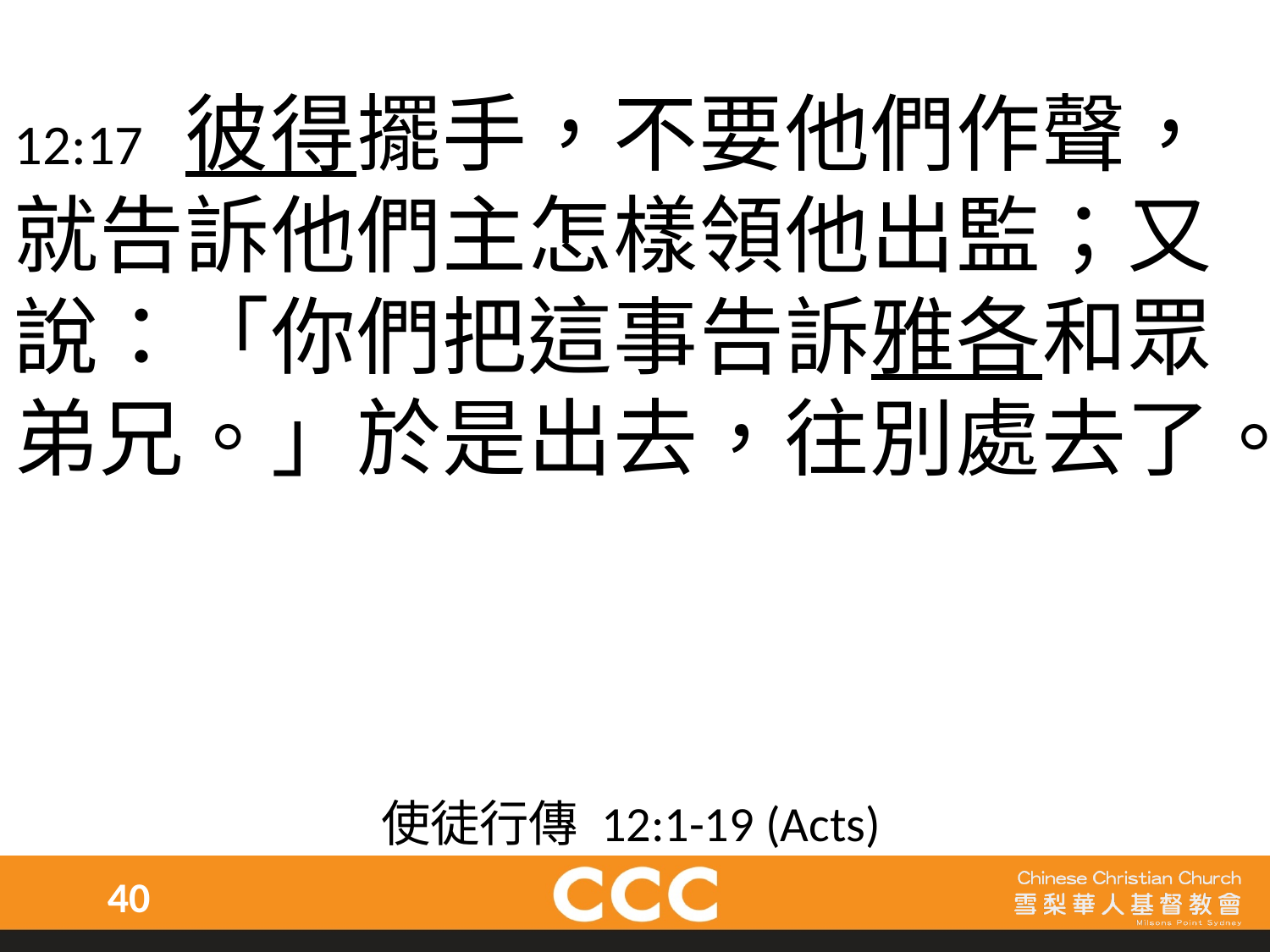

12:17 彼得擺手，不要他們作聲，就告訴他們主怎樣領他出監；又說：「你們把這事告訴雅各和眾弟兄。」於是出去，往別處去了。
使徒行傳 12:1-19 (Acts)
40